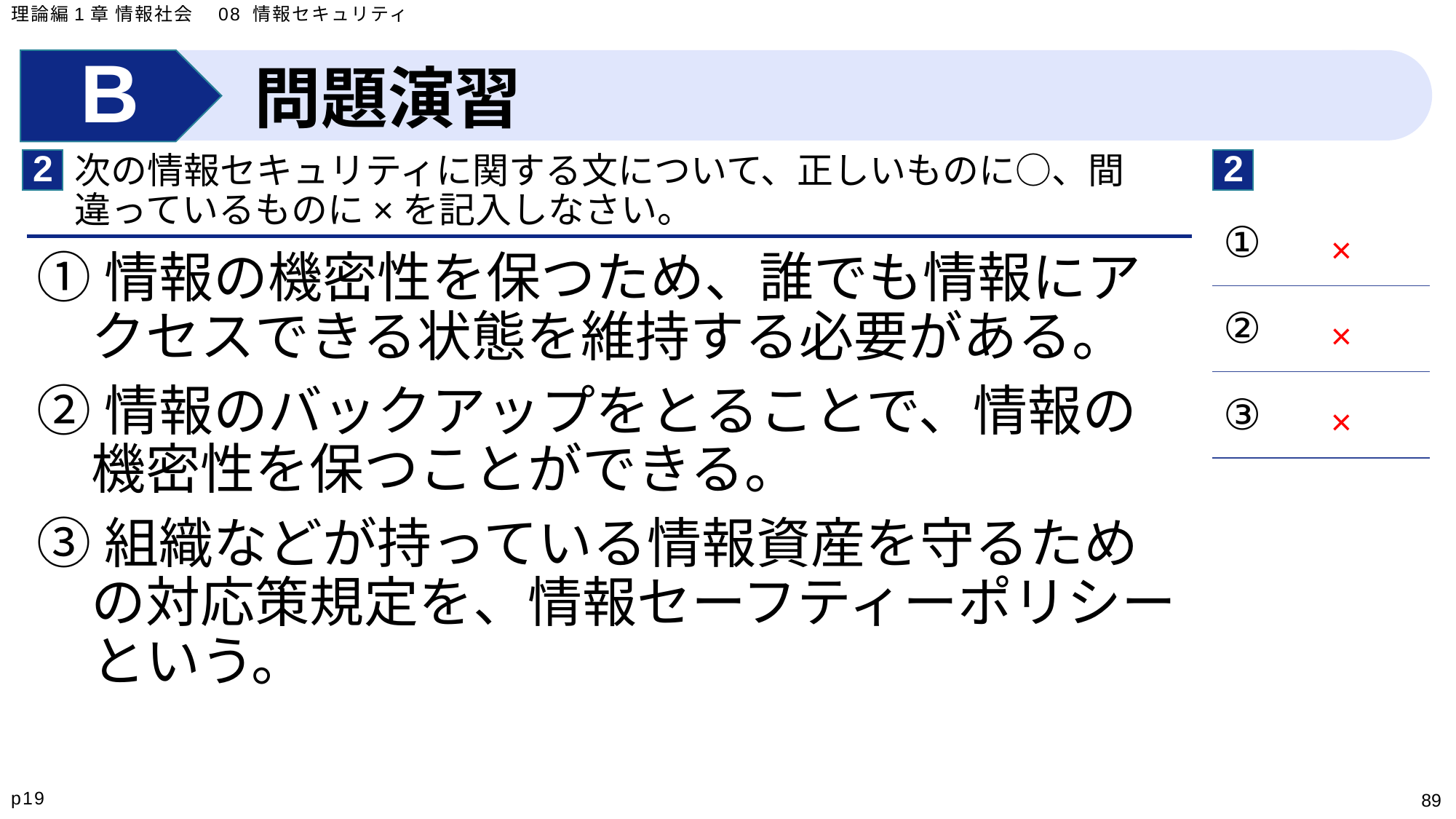

理論編1章 情報社会　08 情報セキュリティ
問題演習
2
2
次の情報セキュリティに関する文について、正しいものに○、間違っているものに×を記入しなさい。
| ① |
| --- |
| ② |
| ③ |
×
①情報の機密性を保つため、誰でも情報にアクセスできる状態を維持する必要がある。
②情報のバックアップをとることで、情報の機密性を保つことができる。
③組織などが持っている情報資産を守るための対応策規定を、情報セーフティーポリシーという。

×
×
p19
89